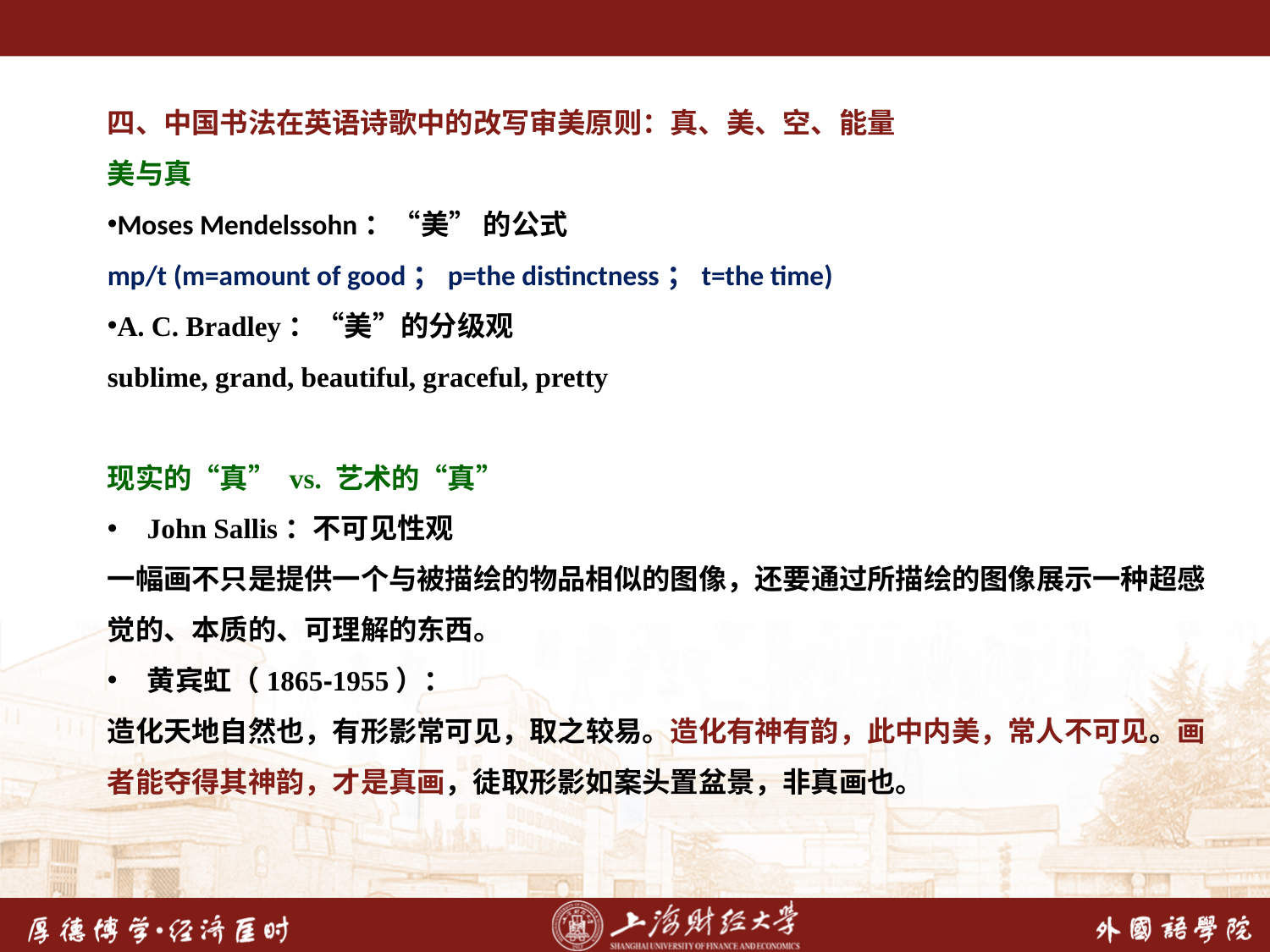

四、中国书法在英语诗歌中的改写审美原则：真、美、空、能量
美与真
Moses Mendelssohn：“美” 的公式
mp/t (m=amount of good；p=the distinctness；t=the time)
A. C. Bradley：“美”的分级观
sublime, grand, beautiful, graceful, pretty

现实的“真” vs. 艺术的“真”
John Sallis：不可见性观
一幅画不只是提供一个与被描绘的物品相似的图像，还要通过所描绘的图像展示一种超感觉的、本质的、可理解的东西。
黄宾虹（1865-1955）：
造化天地自然也，有形影常可见，取之较易。造化有神有韵，此中内美，常人不可见。画者能夺得其神韵，才是真画，徒取形影如案头置盆景，非真画也。